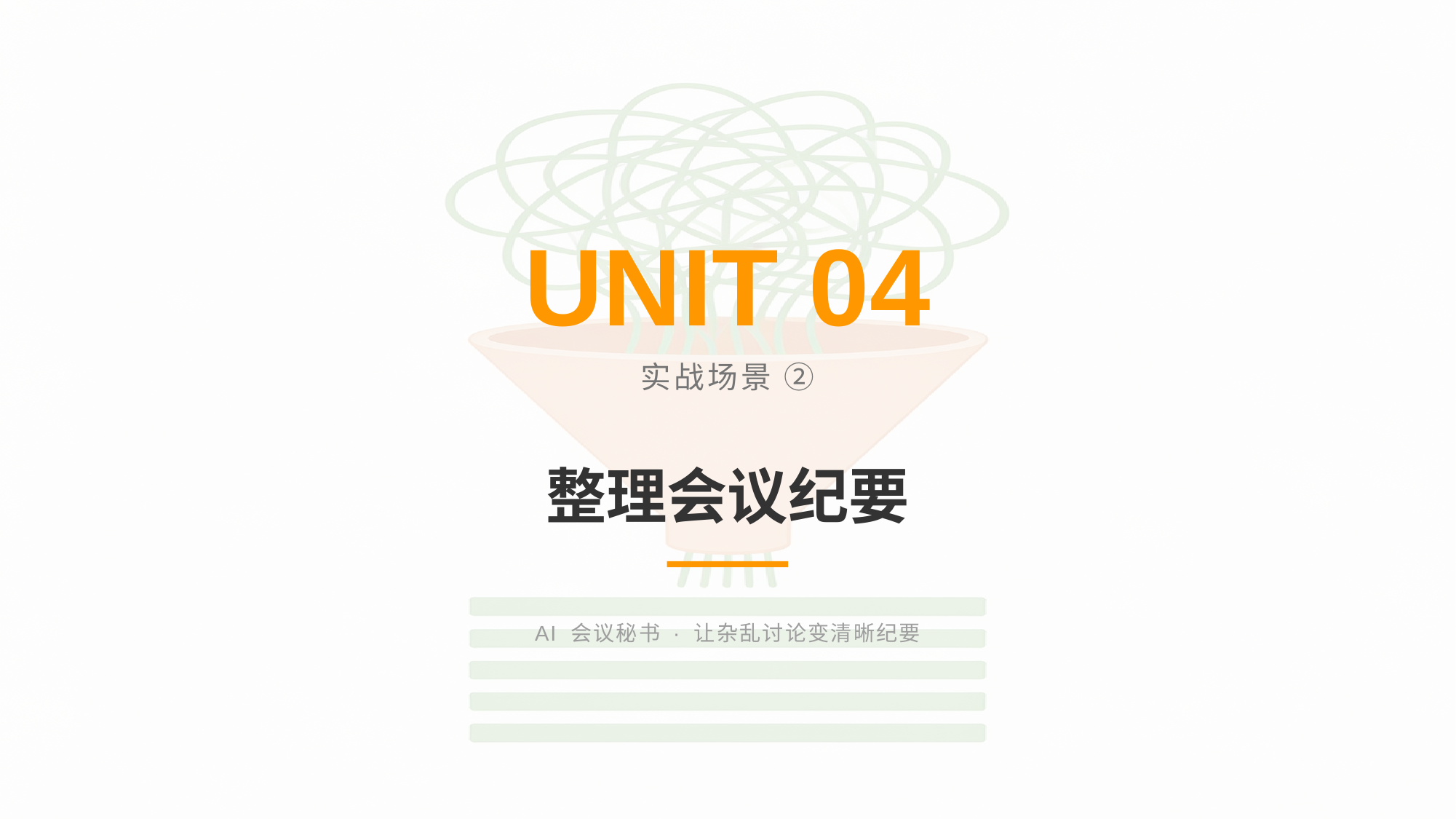

UNIT 04
实战场景 ②
整理会议纪要

AI 会议秘书 · 让杂乱讨论变清晰纪要